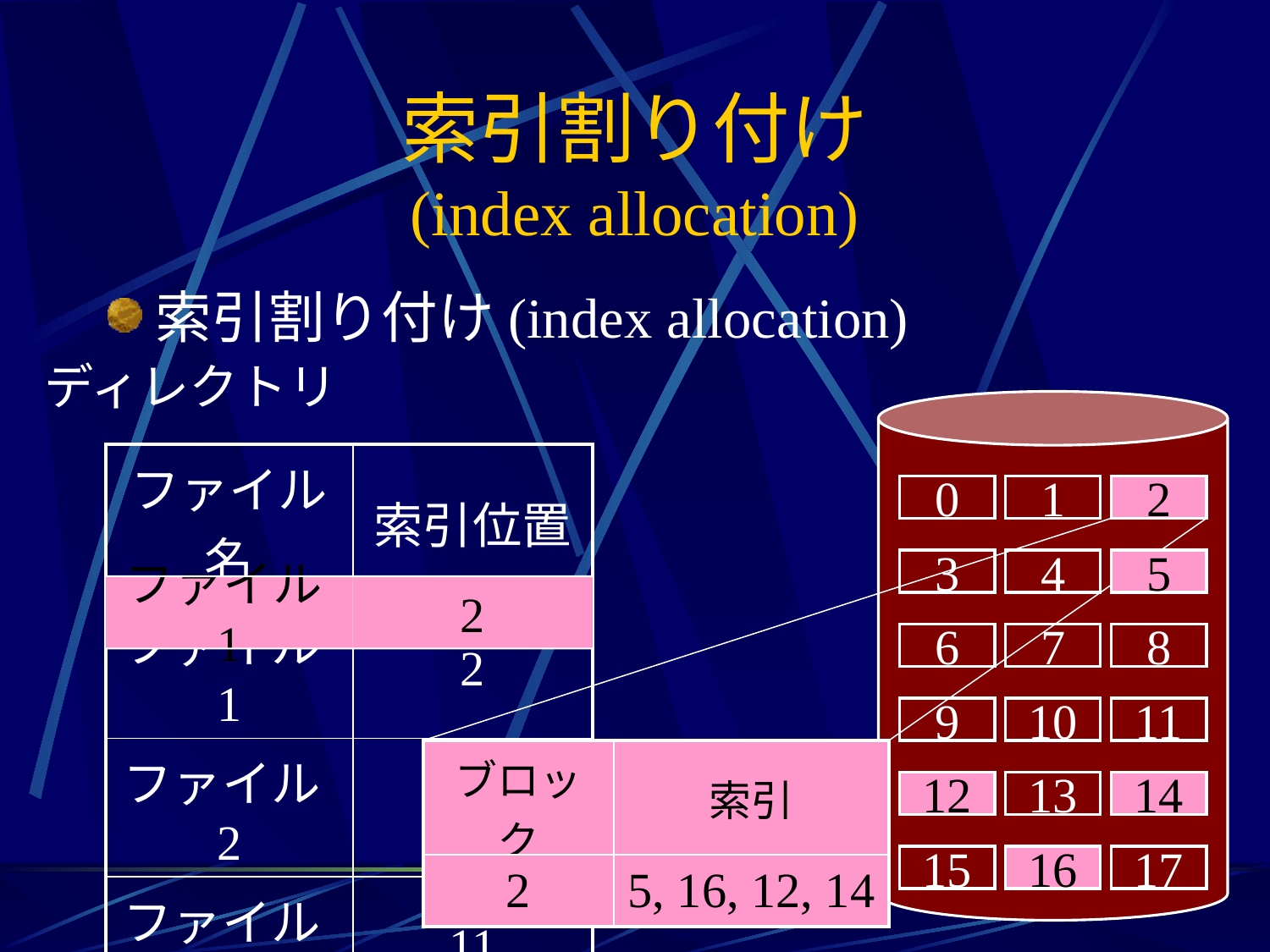

# 索引割り付け (index allocation)
索引割り付け(index allocation)
ディレクトリ

0
1
2
3
4
5
6
7
8
9
10
11
12
13
14
15
16
17
| ファイル名 | 索引位置 |
| --- | --- |
| ファイル1 | 2 |
| ファイル2 | 7 |
| ファイル3 | 11 |
2

5
12
14
16
ファイル1

2

| ブロック | 索引 |
| --- | --- |
| 2 | 5, 16, 12, 14 |